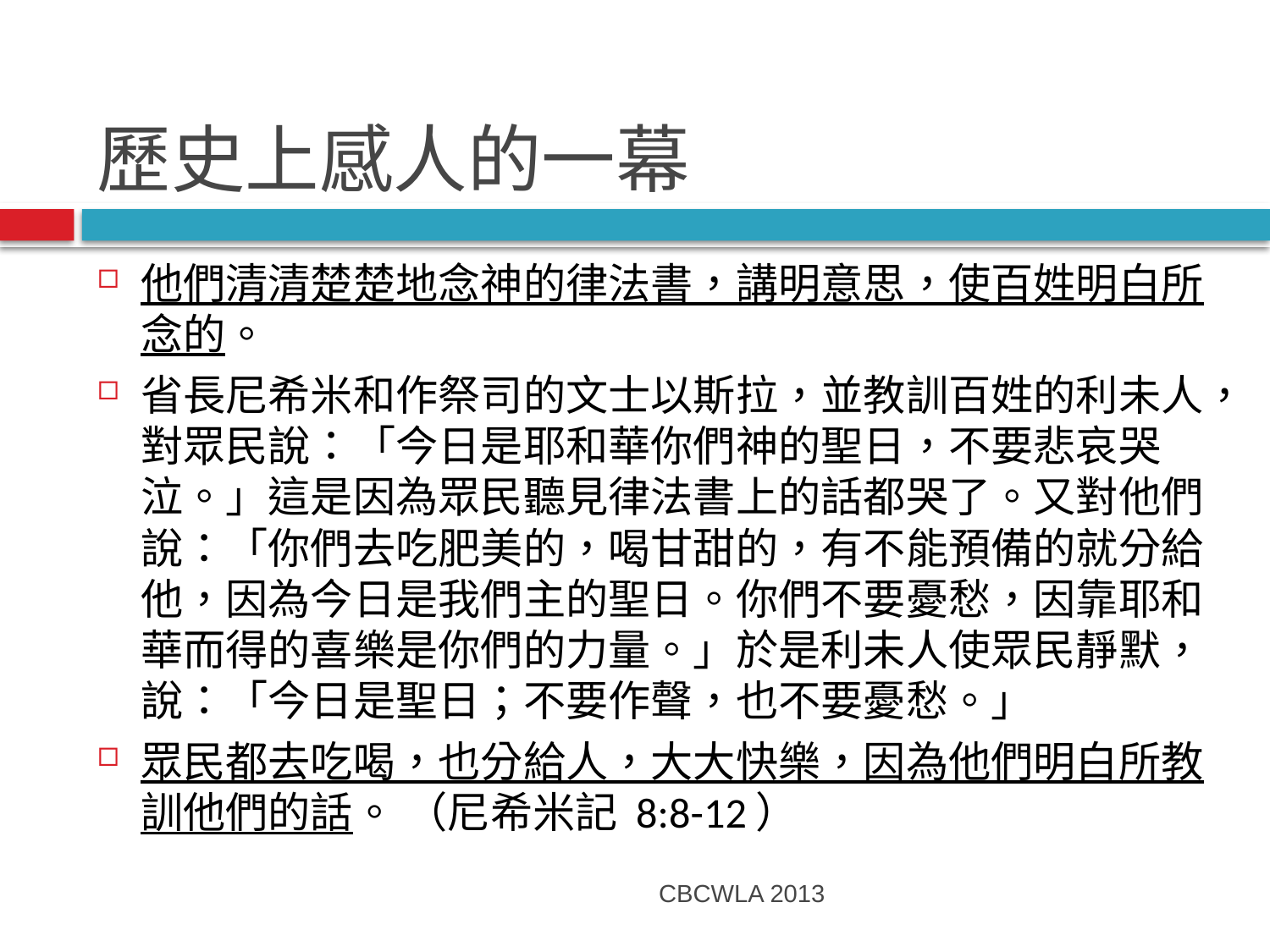

# 歷史上感人的一幕
他們清清楚楚地念神的律法書，講明意思，使百姓明白所念的。
省長尼希米和作祭司的文士以斯拉，並教訓百姓的利未人，對眾民說：「今日是耶和華你們神的聖日，不要悲哀哭泣。」這是因為眾民聽見律法書上的話都哭了。又對他們說：「你們去吃肥美的，喝甘甜的，有不能預備的就分給他，因為今日是我們主的聖日。你們不要憂愁，因靠耶和華而得的喜樂是你們的力量。」於是利未人使眾民靜默，說：「今日是聖日；不要作聲，也不要憂愁。」
眾民都去吃喝，也分給人，大大快樂，因為他們明白所教訓他們的話。 （尼希米記 8:8-12）

CBCWLA 2013